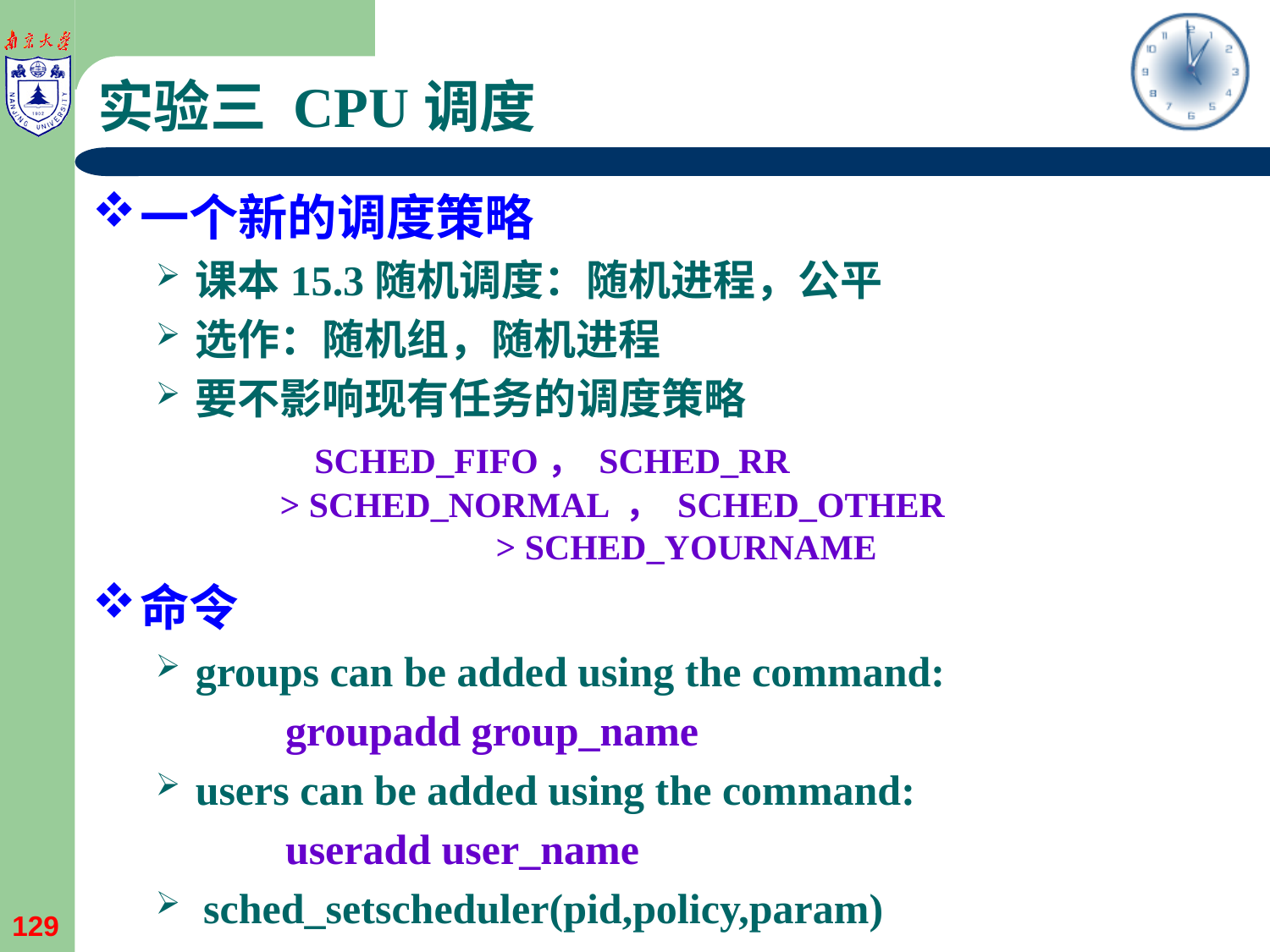

# 实验三 CPU调度
一个新的调度策略
课本15.3随机调度：随机进程，公平
选作：随机组，随机进程
要不影响现有任务的调度策略
	   SCHED_FIFO， SCHED_RR                                      	                        > SCHED_NORMAL ， SCHED_OTHER                                    	                        > SCHED_YOURNAME
命令
groups can be added using the command:
       groupadd group_name
users can be added using the command:
       useradd user_name
sched_setscheduler(pid,policy,param)

129